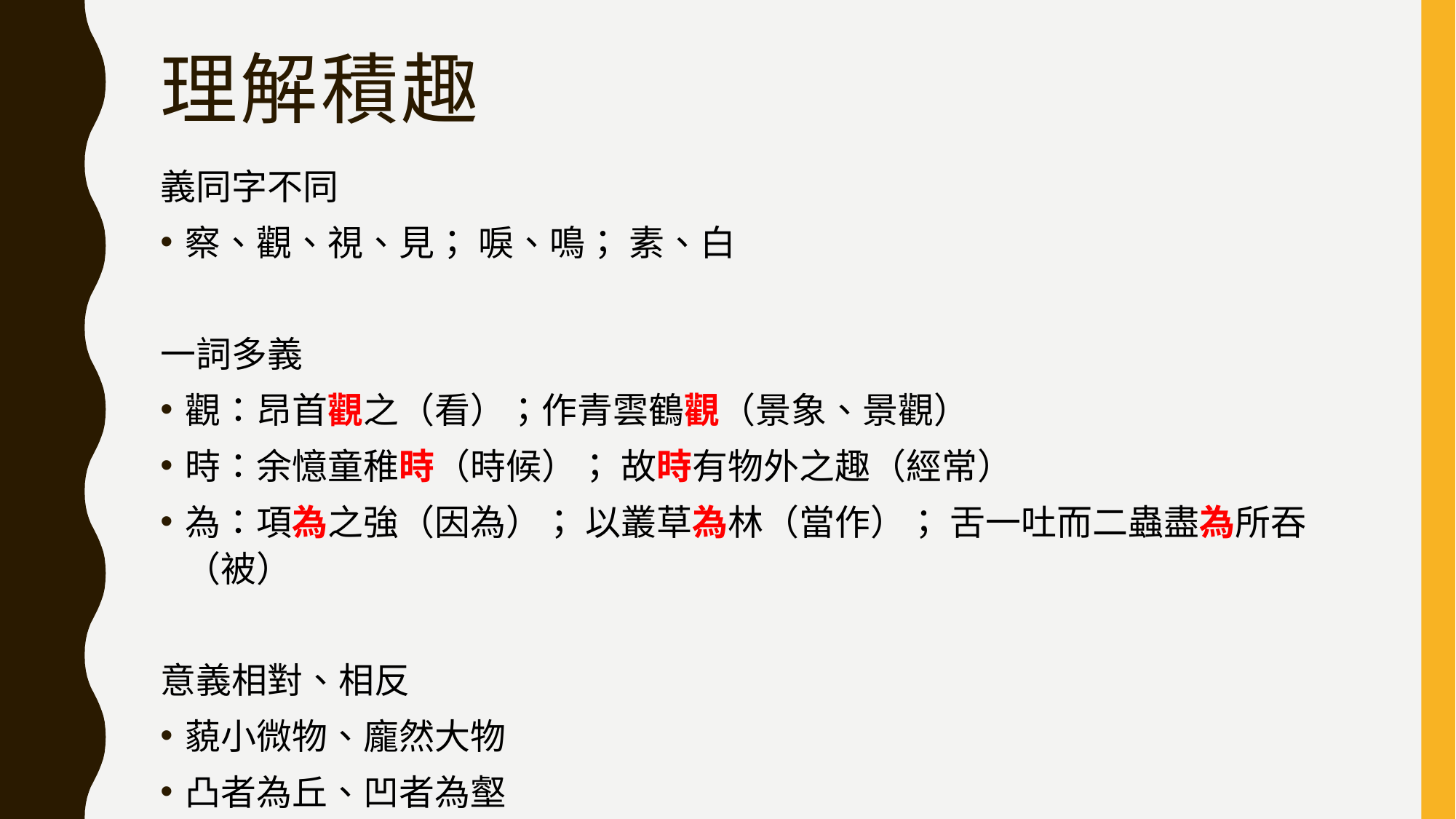

# 理解積趣
義同字不同
察、觀、視、見； 唳、鳴； 素、白

一詞多義
觀：昂首觀之（看）；作青雲鶴觀（景象、景觀）
時：余憶童稚時（時候）； 故時有物外之趣（經常）
為：項為之強（因為）； 以叢草為林（當作）； 舌一吐而二蟲盡為所吞（被）

意義相對、相反
藐小微物、龐然大物
凸者為丘、凹者為壑